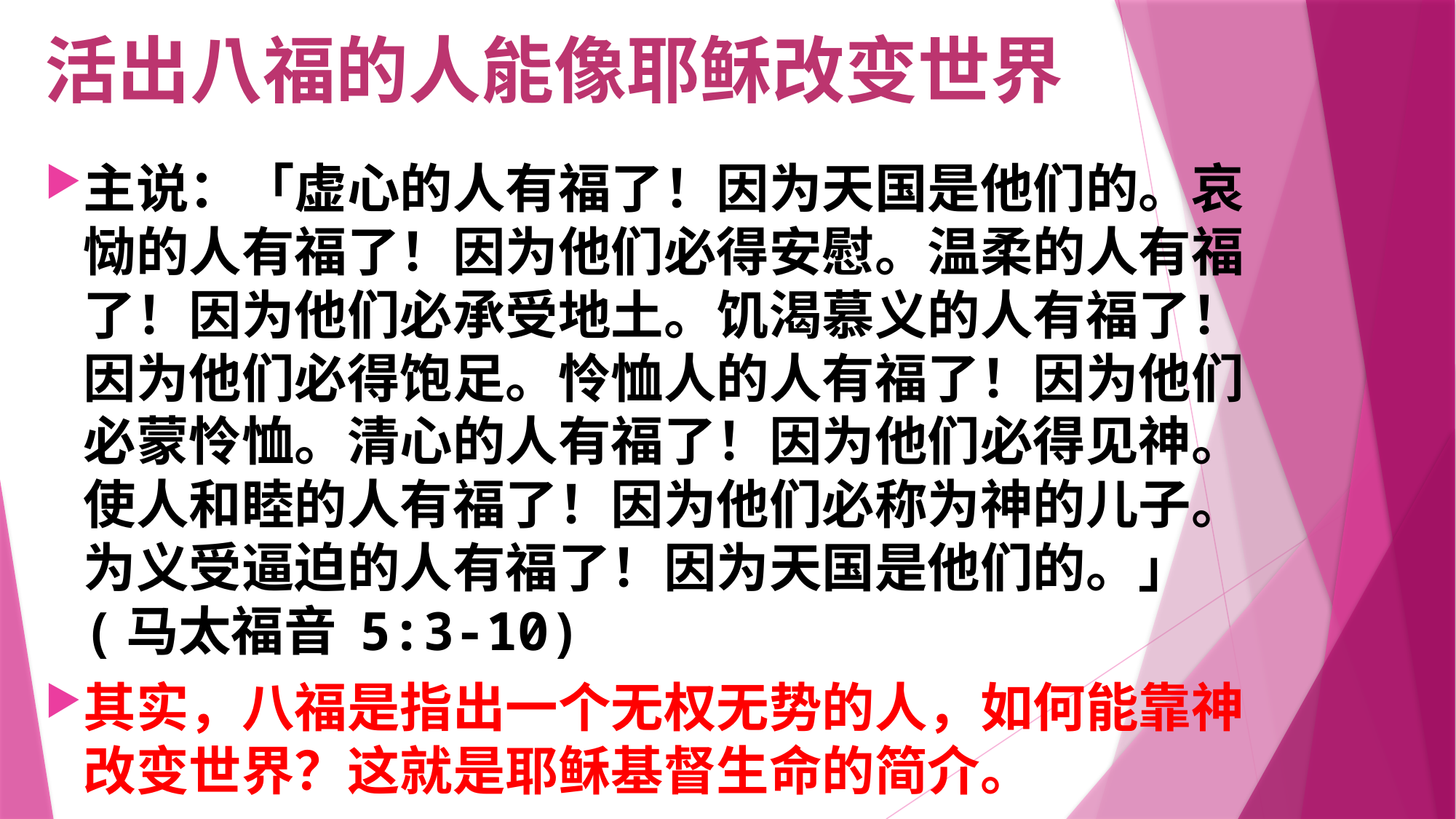

# 活出八福的人能像耶稣改变世界
主说：「虚心的人有福了！因为天国是他们的。哀恸的人有福了！因为他们必得安慰。温柔的人有福了！因为他们必承受地土。饥渴慕义的人有福了！因为他们必得饱足。怜恤人的人有福了！因为他们必蒙怜恤。清心的人有福了！因为他们必得见神。使人和睦的人有福了！因为他们必称为神的儿子。为义受逼迫的人有福了！因为天国是他们的。」(马太福音 5:3-10)
其实，八福是指出一个无权无势的人，如何能靠神改变世界？这就是耶稣基督生命的简介。